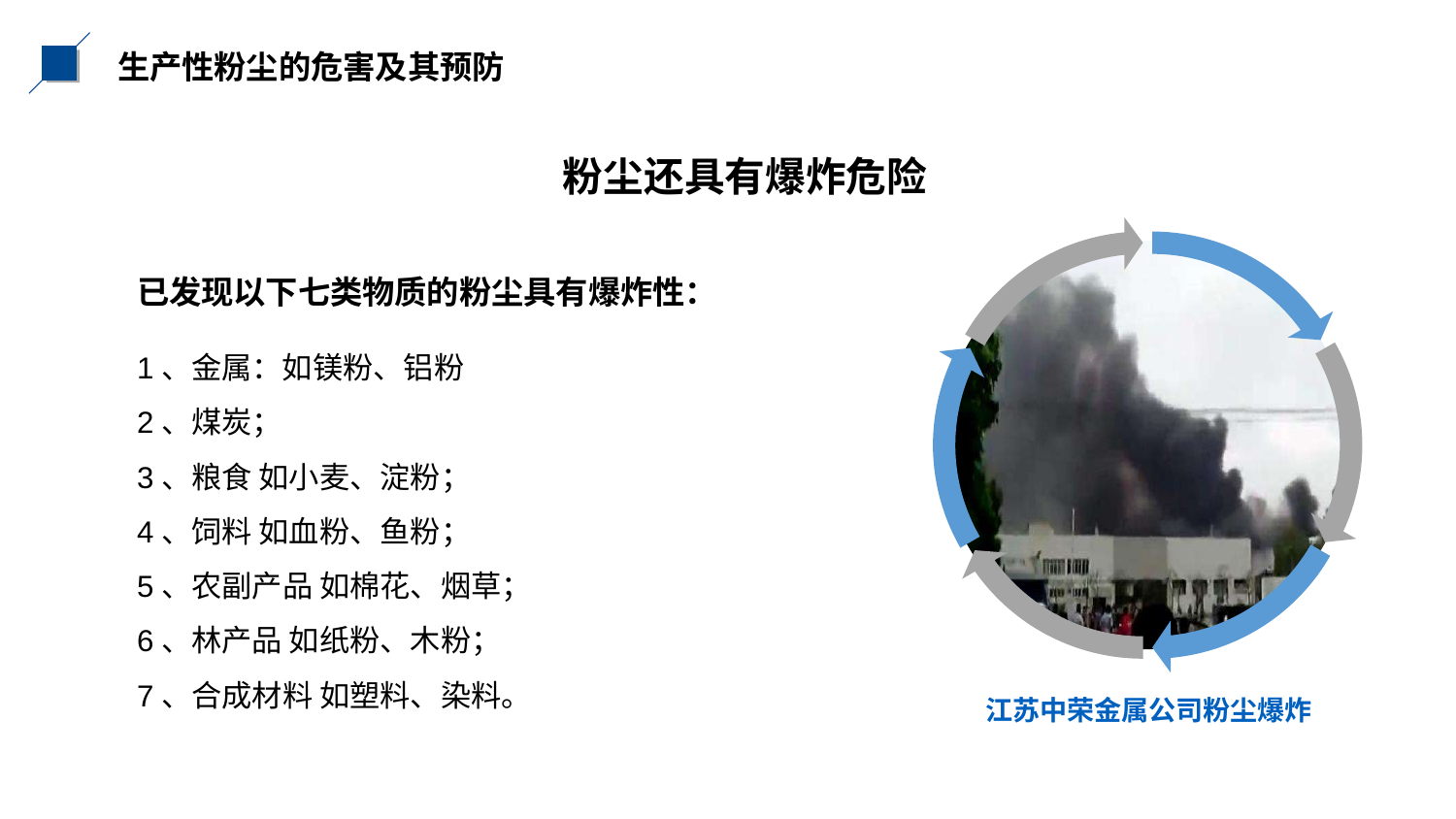

生产性粉尘的危害及其预防
粉尘还具有爆炸危险

已发现以下七类物质的粉尘具有爆炸性：
1、金属：如镁粉、铝粉
2、煤炭；
3、粮食 如小麦、淀粉；
4、饲料 如血粉、鱼粉；
5、农副产品 如棉花、烟草；
6、林产品 如纸粉、木粉；
7、合成材料 如塑料、染料。
江苏中荣金属公司粉尘爆炸